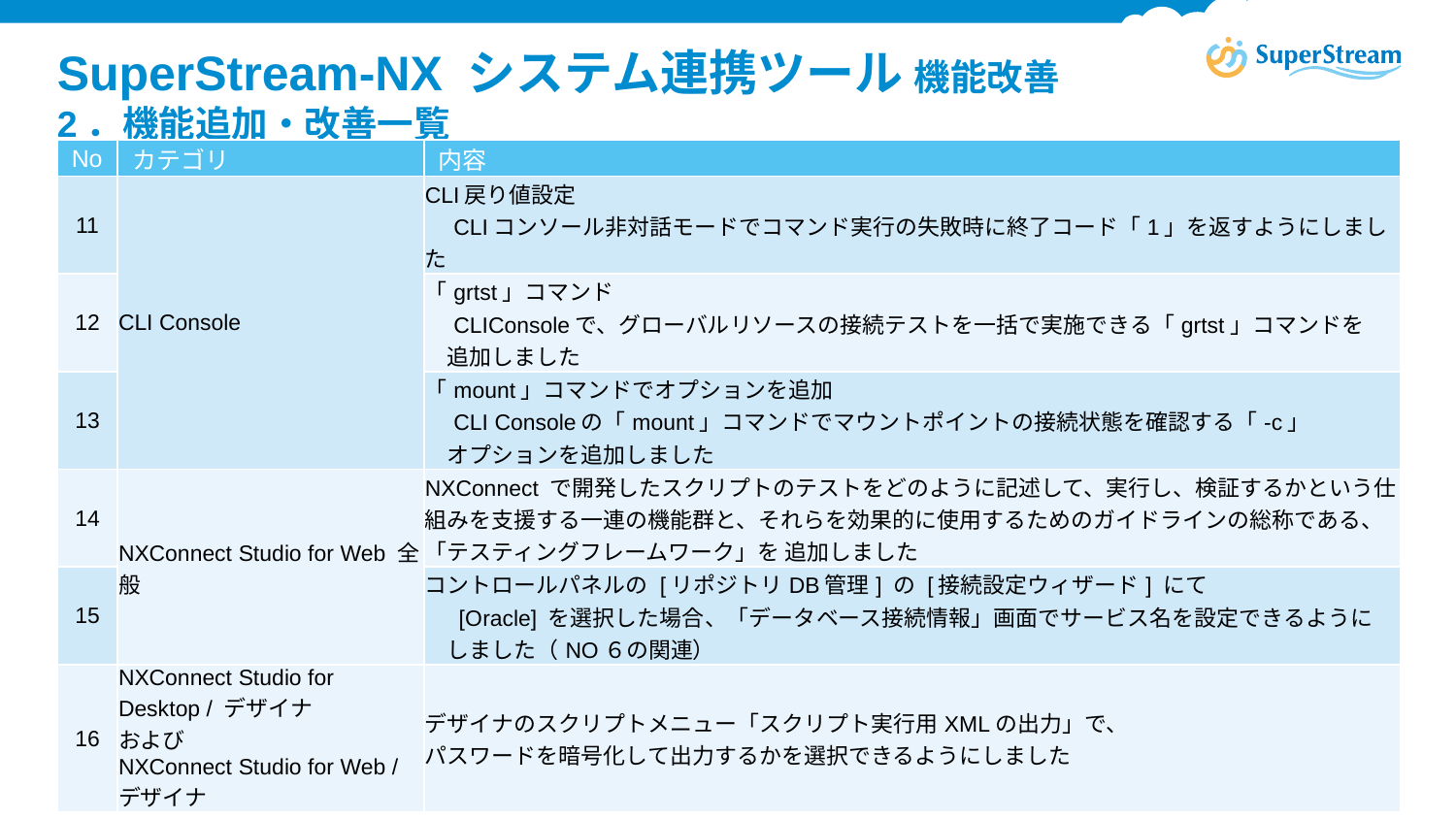

# SuperStream-NX システム連携ツール 機能改善　 2．機能追加・改善一覧
| No | カテゴリ | 内容 |
| --- | --- | --- |
| 11 | CLI Console | CLI戻り値設定 　CLIコンソール非対話モードでコマンド実行の失敗時に終了コード「1」を返すようにしました |
| 12 |  | 「grtst」コマンド 　CLIConsoleで、グローバルリソースの接続テストを一括で実施できる「grtst」コマンドを 　追加しました |
| 13 |  | 「mount」コマンドでオプションを追加 　CLI Consoleの「mount」コマンドでマウントポイントの接続状態を確認する「-c」 　オプションを追加しました |
| 14 | NXConnect Studio for Web 全般 | NXConnect で開発したスクリプトのテストをどのように記述して、実行し、検証するかという仕組みを支援する一連の機能群と、それらを効果的に使用するためのガイドラインの総称である、「テスティングフレームワーク」を 追加しました |
| 15 |  | コントロールパネルの [リポジトリDB管理] の [接続設定ウィザード] にて  　[Oracle] を選択した場合、「データベース接続情報」画面でサービス名を設定できるように 　しました（NO６の関連） |
| 16 | NXConnect Studio for Desktop / デザイナ および NXConnect Studio for Web / デザイナ | デザイナのスクリプトメニュー「スクリプト実行用XMLの出力」で、 パスワードを暗号化して出力するかを選択できるようにしました |
©2025 Canon IT Solutions Inc. All rights reserved.
72